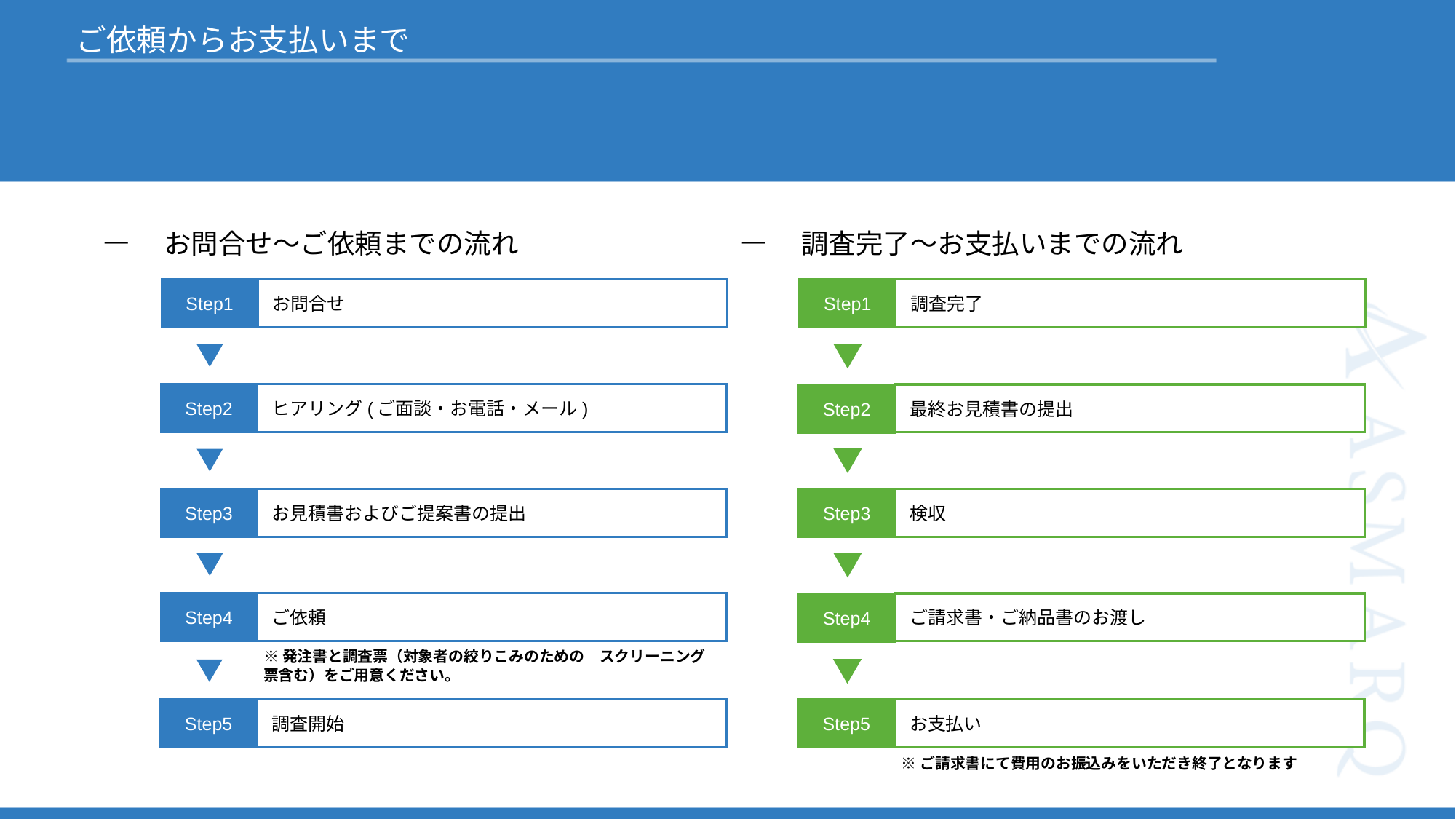

ご依頼からお支払いまで
―　お問合せ～ご依頼までの流れ
―　調査完了～お支払いまでの流れ
お問合せ
Step1
調査完了
Step1

ヒアリング(ご面談・お電話・メール)
Step2
最終お見積書の提出
Step2

お見積書およびご提案書の提出
Step3
検収
Step3

ご依頼
Step4
ご請求書・ご納品書のお渡し
Step4
※発注書と調査票（対象者の絞りこみのための　スクリーニング票含む）をご用意ください。

調査開始
Step5
お支払い
Step5
※ご請求書にて費用のお振込みをいただき終了となります